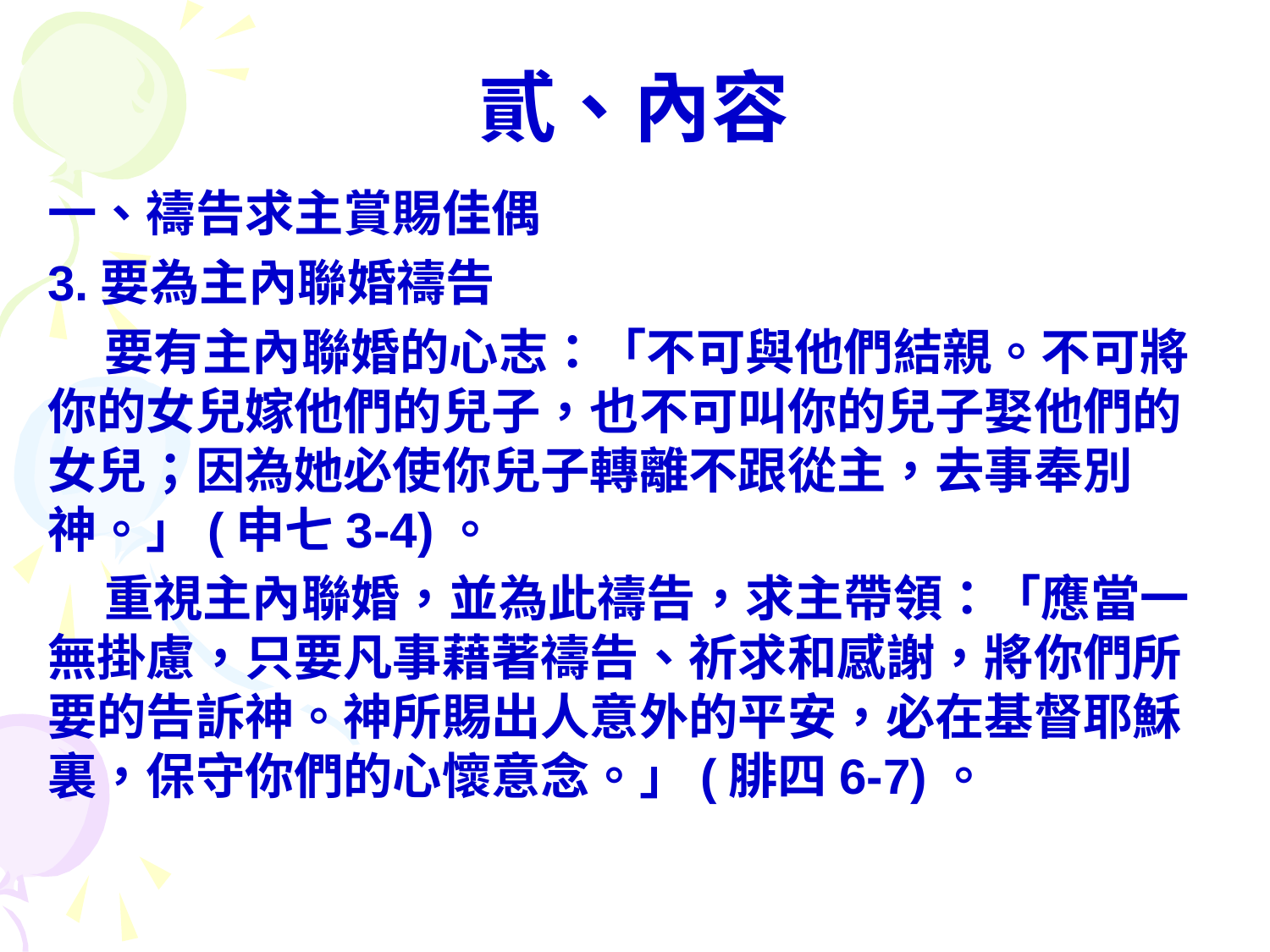

# 貳、內容
一、禱告求主賞賜佳偶
3.要為主內聯婚禱告
    要有主內聯婚的心志：「不可與他們結親。不可將你的女兒嫁他們的兒子，也不可叫你的兒子娶他們的女兒；因為她必使你兒子轉離不跟從主，去事奉別神。」(申七3-4)。
    重視主內聯婚，並為此禱告，求主帶領：「應當一無掛慮，只要凡事藉著禱告、祈求和感謝，將你們所要的告訴神。神所賜出人意外的平安，必在基督耶穌裏，保守你們的心懷意念。」(腓四6-7)。